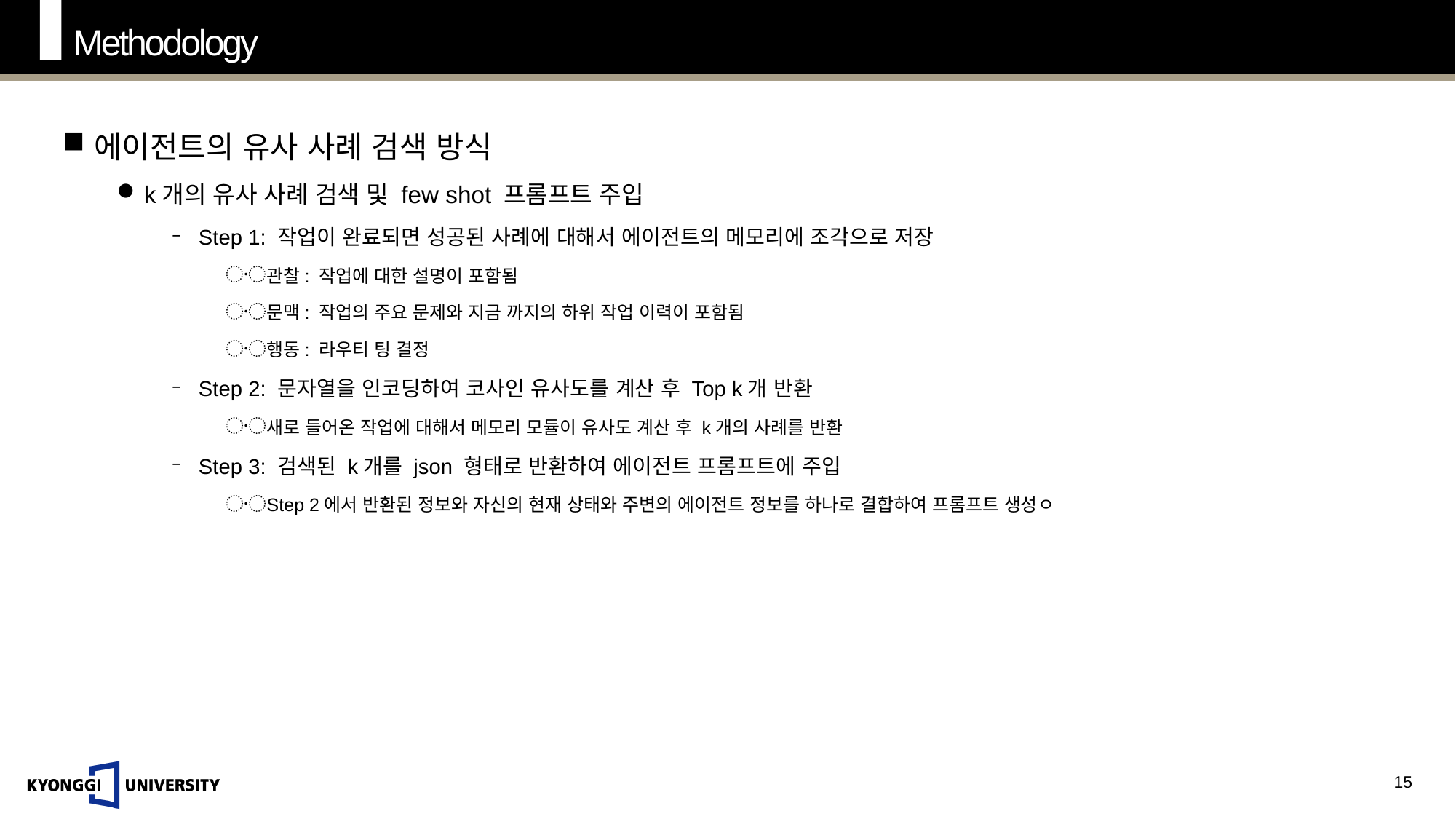

Methodology
에이전트의 유사 사례 검색 방식
k개의 유사 사례 검색 및 few shot 프롬프트 주입
Step 1: 작업이 완료되면 성공된 사례에 대해서 에이전트의 메모리에 조각으로 저장
관찰: 작업에 대한 설명이 포함됨
문맥: 작업의 주요 문제와 지금 까지의 하위 작업 이력이 포함됨
행동: 라우티 팅 결정
Step 2: 문자열을 인코딩하여 코사인 유사도를 계산 후 Top k개 반환
새로 들어온 작업에 대해서 메모리 모듈이 유사도 계산 후 k개의 사례를 반환
Step 3: 검색된 k개를 json 형태로 반환하여 에이전트 프롬프트에 주입
Step 2에서 반환된 정보와 자신의 현재 상태와 주변의 에이전트 정보를 하나로 결합하여 프롬프트 생성ㅇ